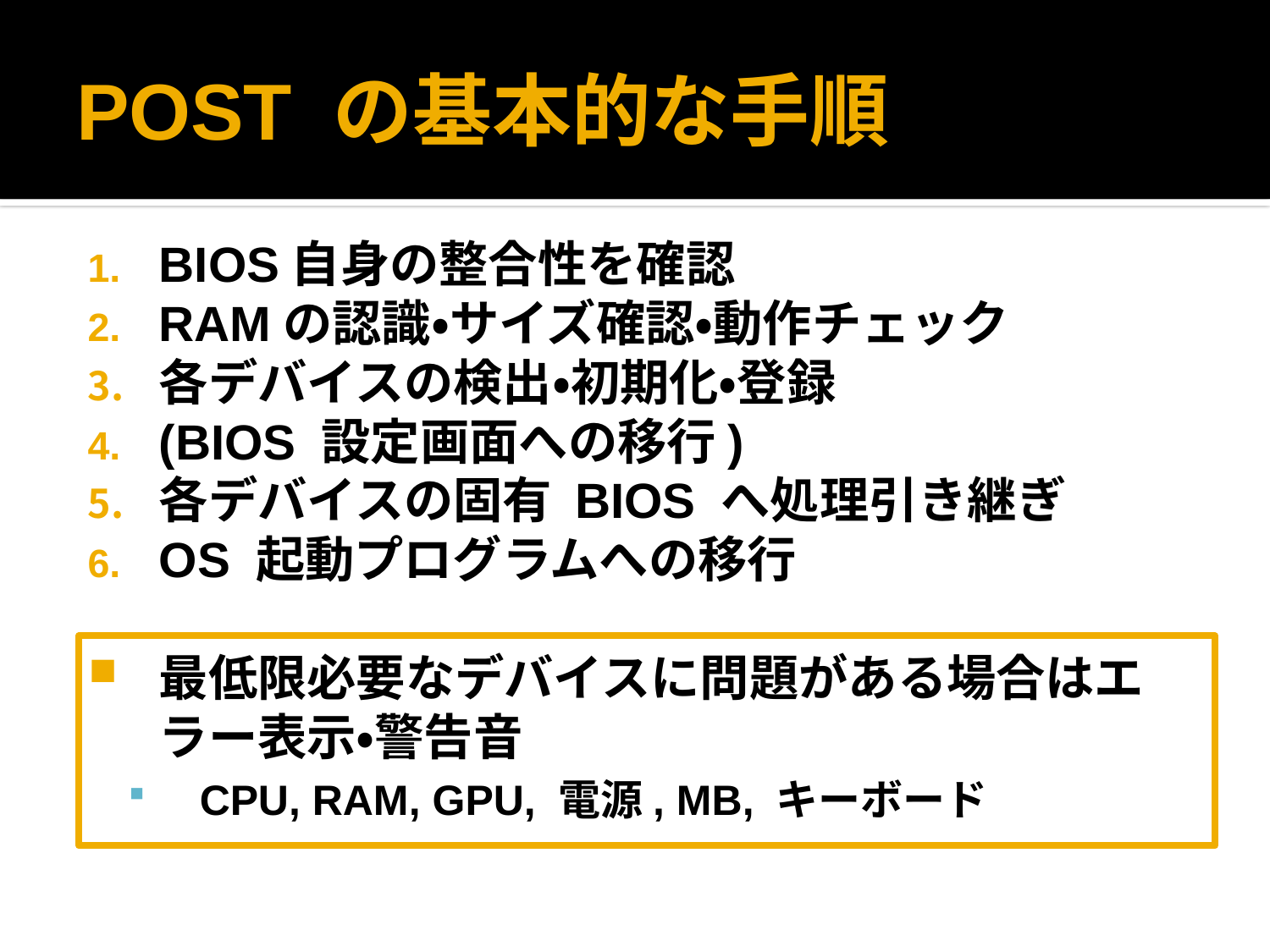

# POST の基本的な手順
BIOS自身の整合性を確認
RAMの認識・サイズ確認・動作チェック
各デバイスの検出・初期化・登録
(BIOS 設定画面への移行)
各デバイスの固有 BIOS へ処理引き継ぎ
OS 起動プログラムへの移行

最低限必要なデバイスに問題がある場合はエラー表示・警告音
CPU, RAM, GPU, 電源, MB, キーボード